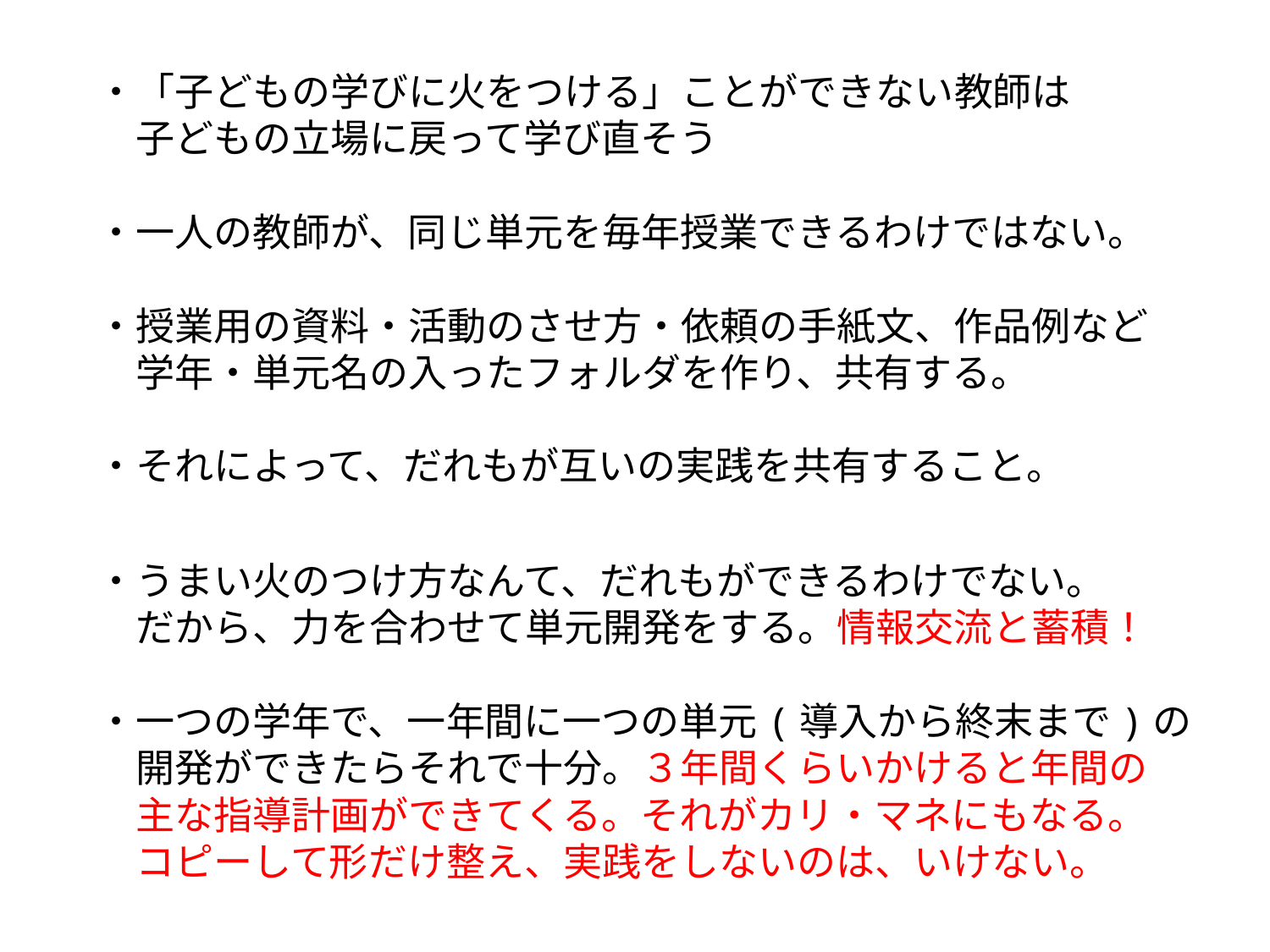

・「子どもの学びに火をつける」ことができない教師は
　子どもの立場に戻って学び直そう

・一人の教師が、同じ単元を毎年授業できるわけではない。

・授業用の資料・活動のさせ方・依頼の手紙文、作品例など
　学年・単元名の入ったフォルダを作り、共有する。

・それによって、だれもが互いの実践を共有すること。

・うまい火のつけ方なんて、だれもができるわけでない。
　だから、力を合わせて単元開発をする。情報交流と蓄積！

・一つの学年で、一年間に一つの単元(導入から終末まで)の
　開発ができたらそれで十分。３年間くらいかけると年間の
　主な指導計画ができてくる。それがカリ・マネにもなる。
　コピーして形だけ整え、実践をしないのは、いけない。